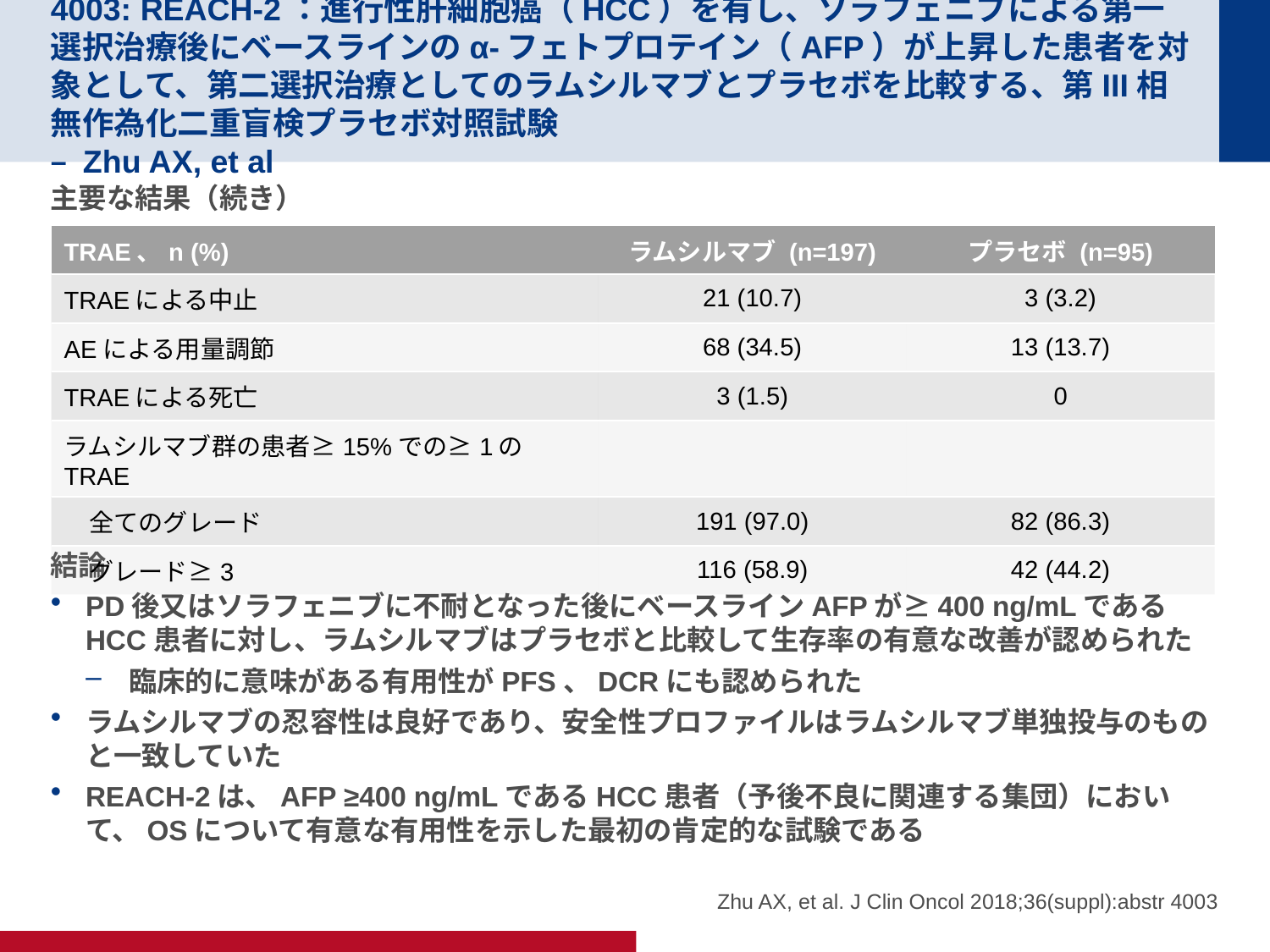

# 4003: REACH-2：進行性肝細胞癌（HCC）を有し、ソラフェニブによる第一選択治療後にベースラインのα-フェトプロテイン（AFP）が上昇した患者を対象として、第二選択治療としてのラムシルマブとプラセボを比較する、第III相無作為化二重盲検プラセボ対照試験 – Zhu AX, et al
主要な結果（続き）

結論
PD後又はソラフェニブに不耐となった後にベースラインAFPが≥400 ng/mLであるHCC患者に対し、ラムシルマブはプラセボと比較して生存率の有意な改善が認められた
臨床的に意味がある有用性がPFS、DCRにも認められた
ラムシルマブの忍容性は良好であり、安全性プロファイルはラムシルマブ単独投与のものと一致していた
REACH-2は、AFP ≥400 ng/mLであるHCC患者（予後不良に関連する集団）において、OSについて有意な有用性を示した最初の肯定的な試験である

| TRAE、n (%) | ラムシルマブ (n=197) | プラセボ (n=95) |
| --- | --- | --- |
| TRAEによる中止 | 21 (10.7) | 3 (3.2) |
| AEによる用量調節 | 68 (34.5) | 13 (13.7) |
| TRAEによる死亡 | 3 (1.5) | 0 |
| ラムシルマブ群の患者≥15%での≥1のTRAE |  |  |
| 全てのグレード | 191 (97.0) | 82 (86.3) |
| グレード≥3 | 116 (58.9) | 42 (44.2) |
Zhu AX, et al. J Clin Oncol 2018;36(suppl):abstr 4003